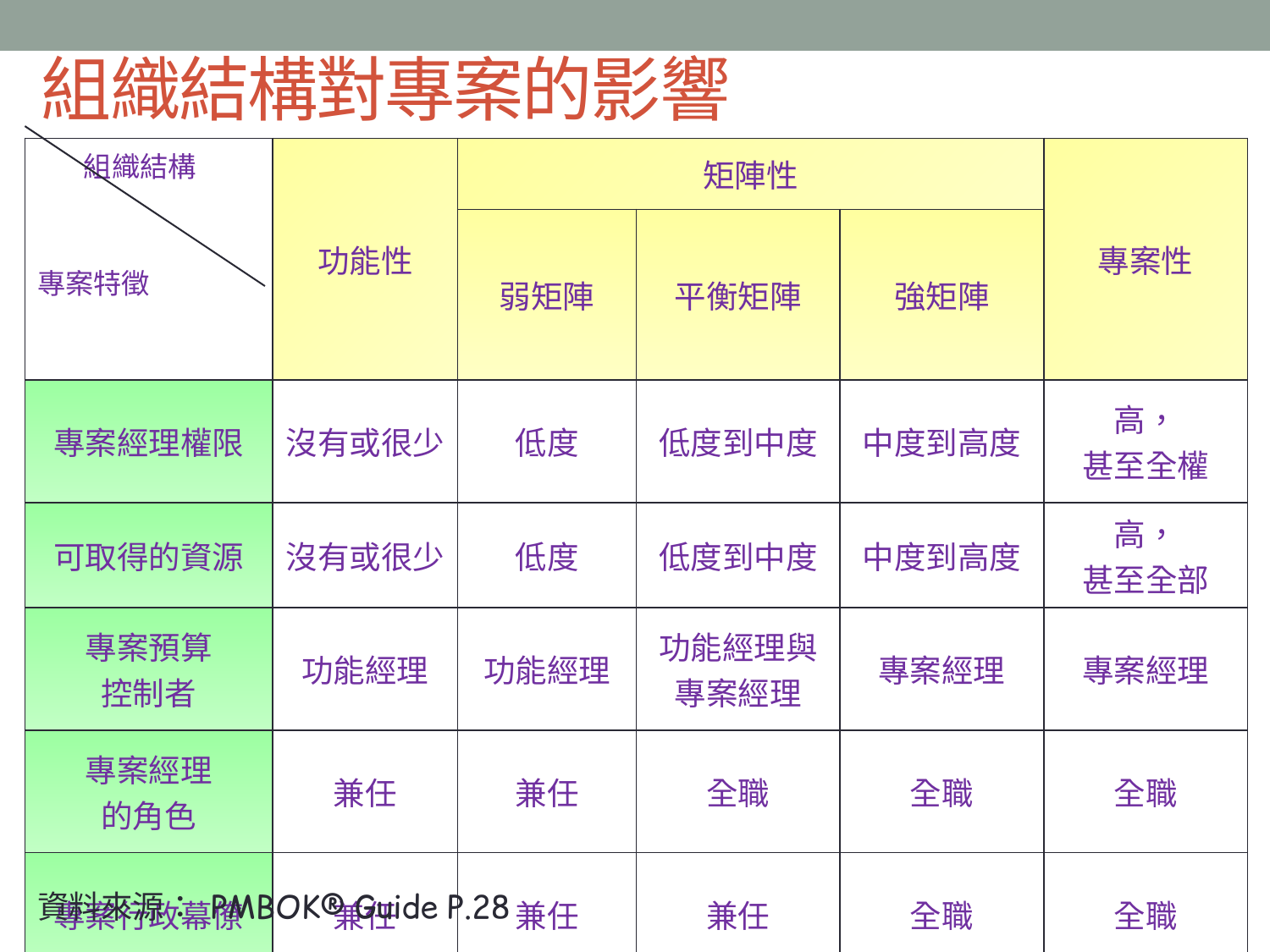

# 組織結構對專案的影響
| 組織結構 專案特徵 | 功能性 | 矩陣性 |  |  | 專案性 |
| --- | --- | --- | --- | --- | --- |
|  |  | 弱矩陣 | 平衡矩陣 | 強矩陣 |  |
| 專案經理權限 | 沒有或很少 | 低度 | 低度到中度 | 中度到高度 | 高， 甚至全權 |
| 可取得的資源 | 沒有或很少 | 低度 | 低度到中度 | 中度到高度 | 高， 甚至全部 |
| 專案預算 控制者 | 功能經理 | 功能經理 | 功能經理與專案經理 | 專案經理 | 專案經理 |
| 專案經理 的角色 | 兼任 | 兼任 | 全職 | 全職 | 全職 |
| 專案行政幕僚 | 兼任 | 兼任 | 兼任 | 全職 | 全職 |
資料來源： PMBOK® Guide P.28